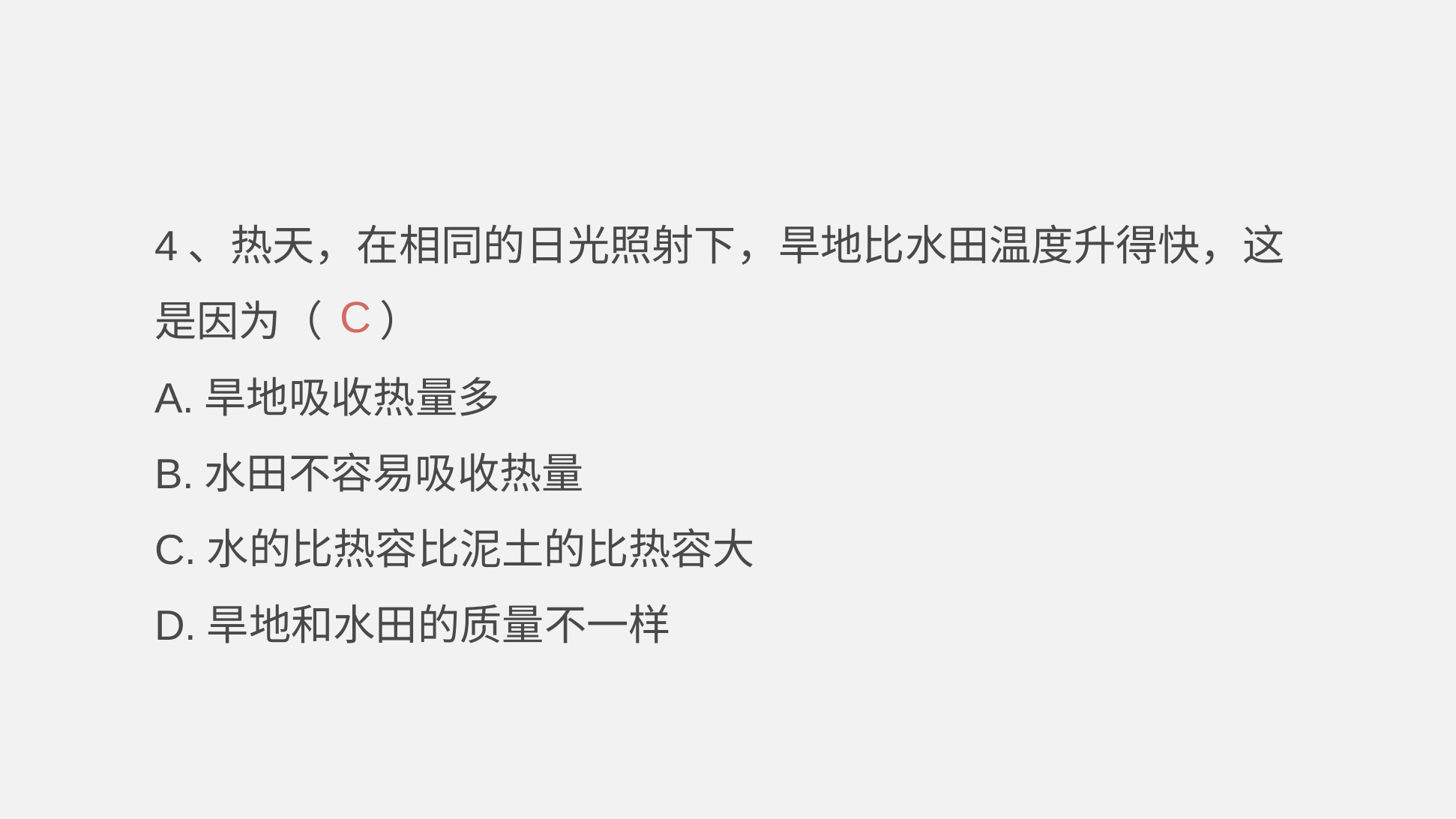

4、热天，在相同的日光照射下，旱地比水田温度升得快，这是因为（      ）
A.旱地吸收热量多
B.水田不容易吸收热量
C.水的比热容比泥土的比热容大
D.旱地和水田的质量不一样
C